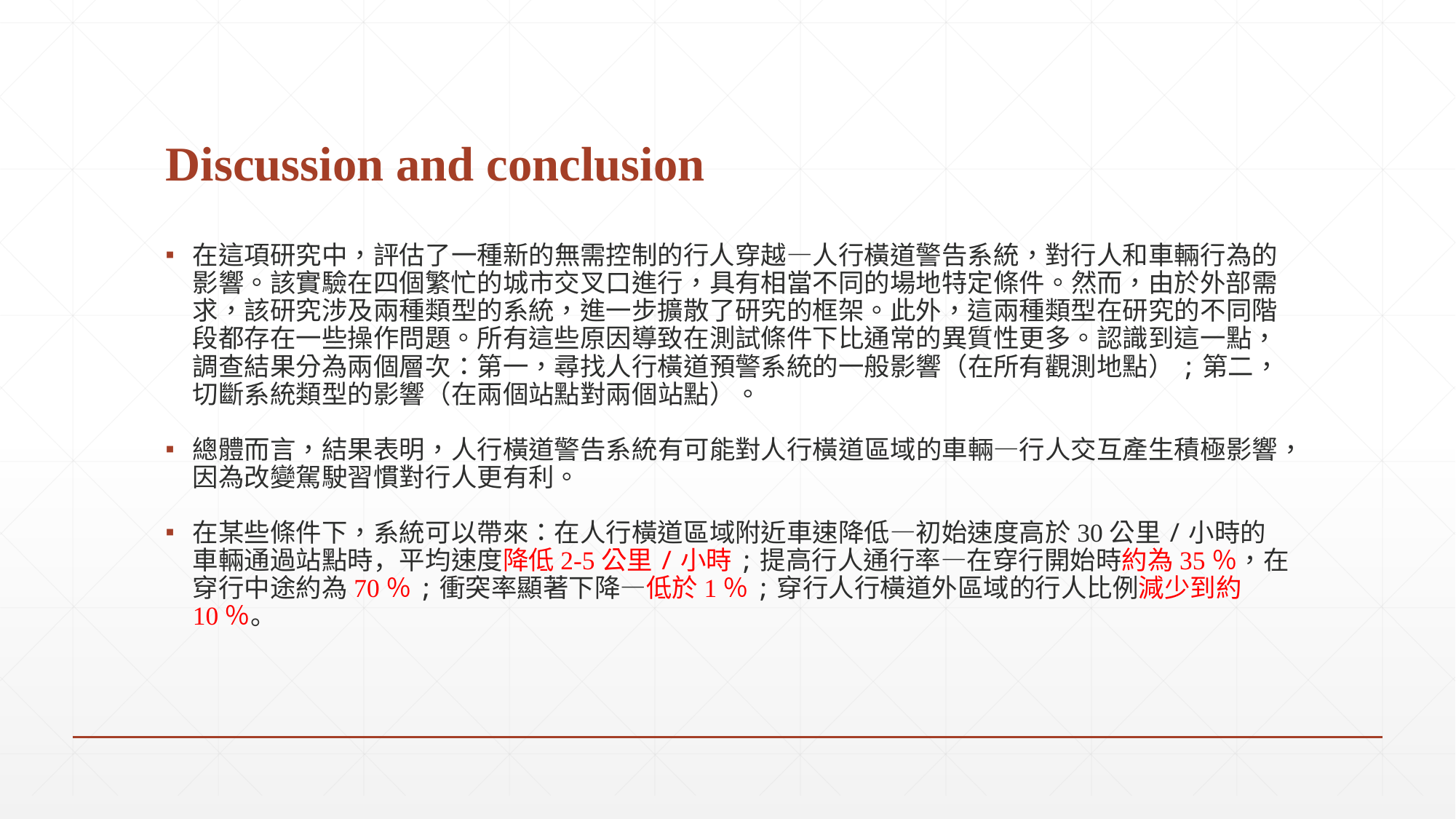

# Discussion and conclusion
在這項研究中，評估了一種新的無需控制的行人穿越—人行橫道警告系統，對行人和車輛行為的影響。該實驗在四個繁忙的城市交叉口進行，具有相當不同的場地特定條件。然而，由於外部需求，該研究涉及兩種類型的系統，進一步擴散了研究的框架。此外，這兩種類型在研究的不同階段都存在一些操作問題。所有這些原因導致在測試條件下比通常的異質性更多。認識到這一點，調查結果分為兩個層次：第一，尋找人行橫道預警系統的一般影響（在所有觀測地點）;第二，切斷系統類型的影響（在兩個站點對兩個站點）。
總體而言，結果表明，人行橫道警告系統有可能對人行橫道區域的車輛—行人交互產生積極影響，因為改變駕駛習慣對行人更有利。
在某些條件下，系統可以帶來：在人行橫道區域附近車速降低—初始速度高於30公里/小時的車輛通過站點時，平均速度降低2-5公里/小時;提高行人通行率—在穿行開始時約為35％，在穿行中途約為70％;衝突率顯著下降—低於1％;穿行人行橫道外區域的行人比例減少到約10％。